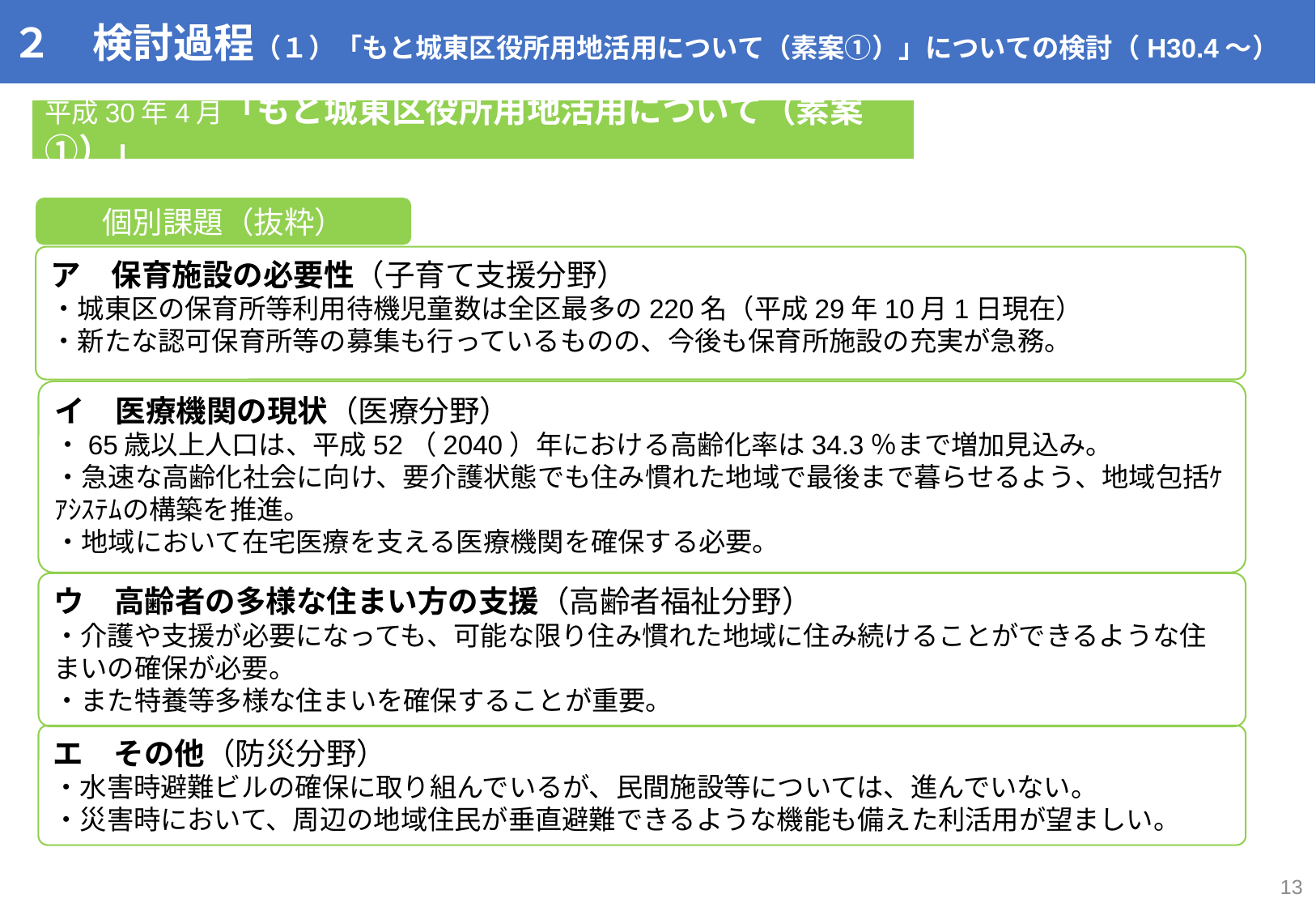

２　検討過程（１）「もと城東区役所用地活用について（素案①）」についての検討（H30.4～）
平成30年4月「もと城東区役所用地活用について（素案①）」
個別課題（抜粋）
ア　保育施設の必要性（子育て支援分野）
・城東区の保育所等利用待機児童数は全区最多の220名（平成29年10月1日現在）
・新たな認可保育所等の募集も行っているものの、今後も保育所施設の充実が急務。
イ　医療機関の現状（医療分野）
・65歳以上人口は、平成52（2040）年における高齢化率は34.3％まで増加見込み。
・急速な高齢化社会に向け、要介護状態でも住み慣れた地域で最後まで暮らせるよう、地域包括ｹｱｼｽﾃﾑの構築を推進。
・地域において在宅医療を支える医療機関を確保する必要。
ウ　高齢者の多様な住まい方の支援（高齢者福祉分野）
・介護や支援が必要になっても、可能な限り住み慣れた地域に住み続けることができるような住まいの確保が必要。
・また特養等多様な住まいを確保することが重要。
エ　その他（防災分野）
・水害時避難ビルの確保に取り組んでいるが、民間施設等については、進んでいない。
・災害時において、周辺の地域住民が垂直避難できるような機能も備えた利活用が望ましい。
13